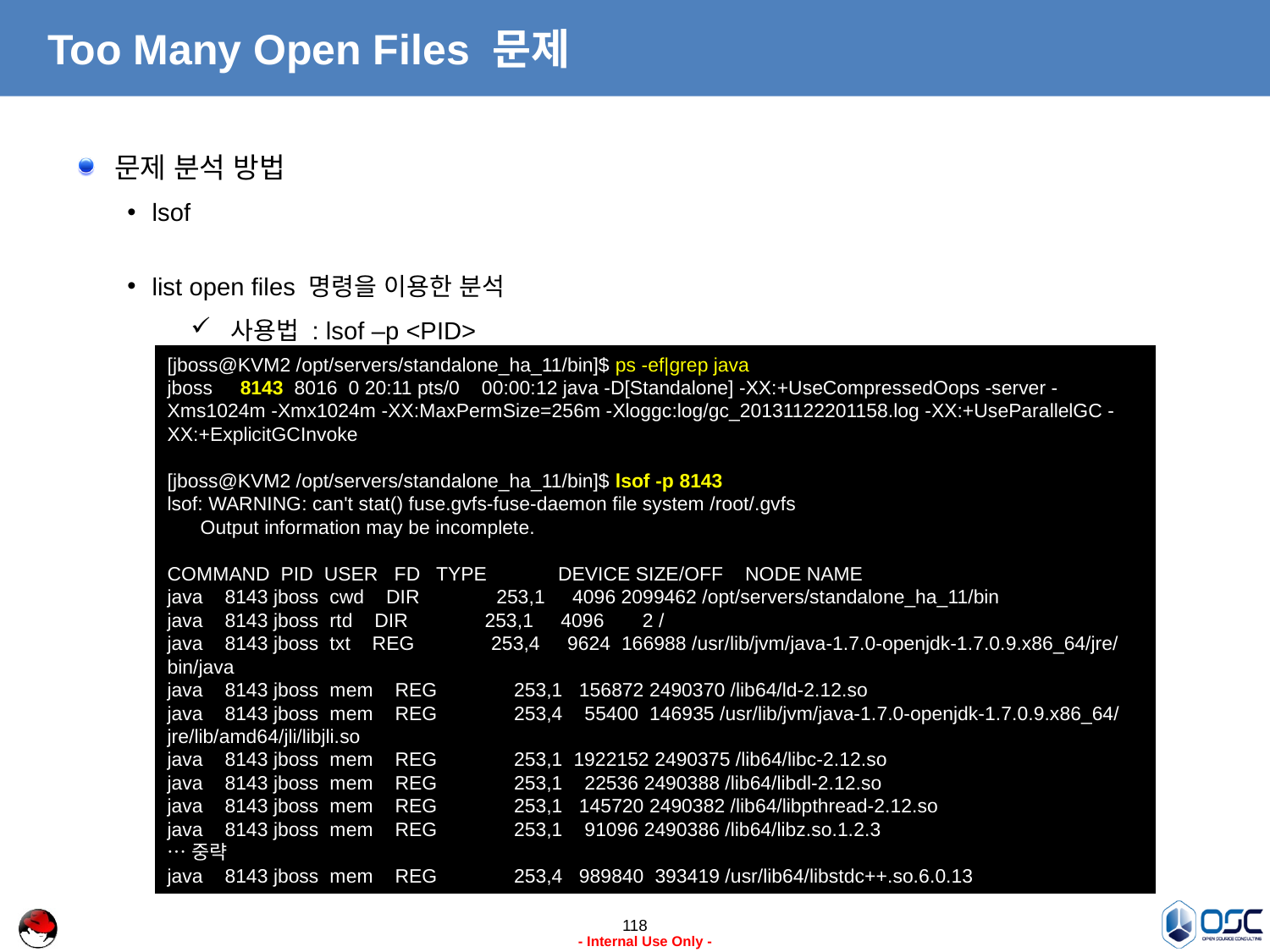

# Too Many Open Files 문제
문제 분석 방법
lsof

list open files 명령을 이용한 분석
사용법 : lsof –p <PID>
[jboss@KVM2 /opt/servers/standalone_ha_11/bin]$ ps -ef|grep java
jboss     8143  8016  0 20:11 pts/0    00:00:12 java -D[Standalone] -XX:+UseCompressedOops -server -Xms1024m -Xmx1024m -XX:MaxPermSize=256m -Xloggc:log/gc_20131122201158.log -XX:+UseParallelGC -XX:+ExplicitGCInvoke

[jboss@KVM2 /opt/servers/standalone_ha_11/bin]$ lsof -p 8143
lsof: WARNING: can't stat() fuse.gvfs-fuse-daemon file system /root/.gvfs
      Output information may be incomplete.

COMMAND  PID  USER   FD   TYPE             DEVICE SIZE/OFF    NODE NAME
java    8143 jboss  cwd    DIR              253,1     4096 2099462 /opt/servers/standalone_ha_11/bin
java    8143 jboss  rtd    DIR              253,1     4096       2 /
java    8143 jboss  txt    REG              253,4     9624  166988 /usr/lib/jvm/java-1.7.0-openjdk-1.7.0.9.x86_64/jre/bin/java
java    8143 jboss  mem    REG              253,1   156872 2490370 /lib64/ld-2.12.so
java    8143 jboss  mem    REG              253,4    55400  146935 /usr/lib/jvm/java-1.7.0-openjdk-1.7.0.9.x86_64/jre/lib/amd64/jli/libjli.so
java    8143 jboss  mem    REG              253,1  1922152 2490375 /lib64/libc-2.12.so
java    8143 jboss  mem    REG              253,1    22536 2490388 /lib64/libdl-2.12.so
java    8143 jboss  mem    REG              253,1   145720 2490382 /lib64/libpthread-2.12.so
java    8143 jboss  mem    REG              253,1    91096 2490386 /lib64/libz.so.1.2.3
…중략
java    8143 jboss  mem    REG              253,4   989840  393419 /usr/lib64/libstdc++.so.6.0.13